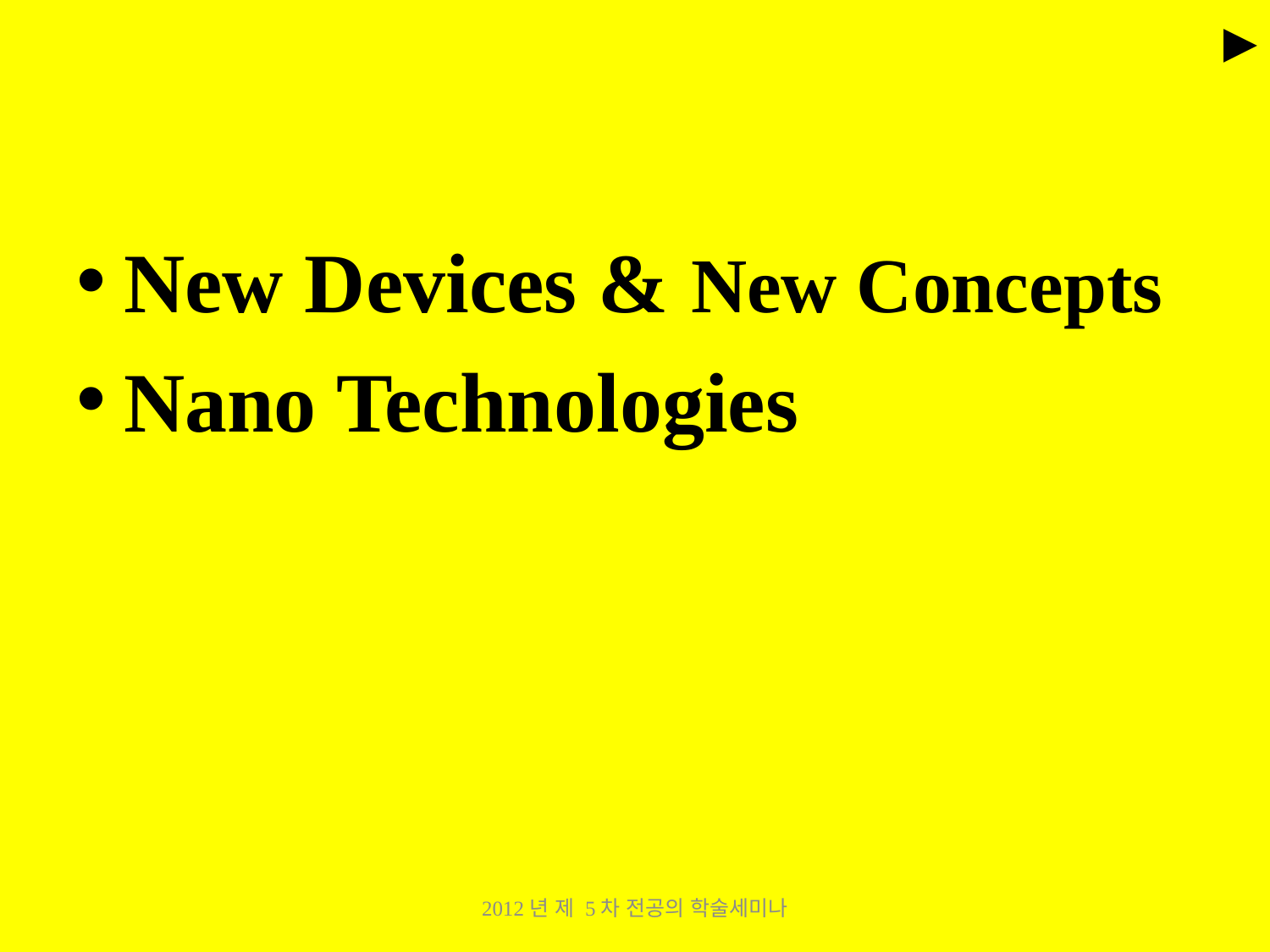

►
#
New Devices & New Concepts
Nano Technologies
2012년 제 5차 전공의 학술세미나